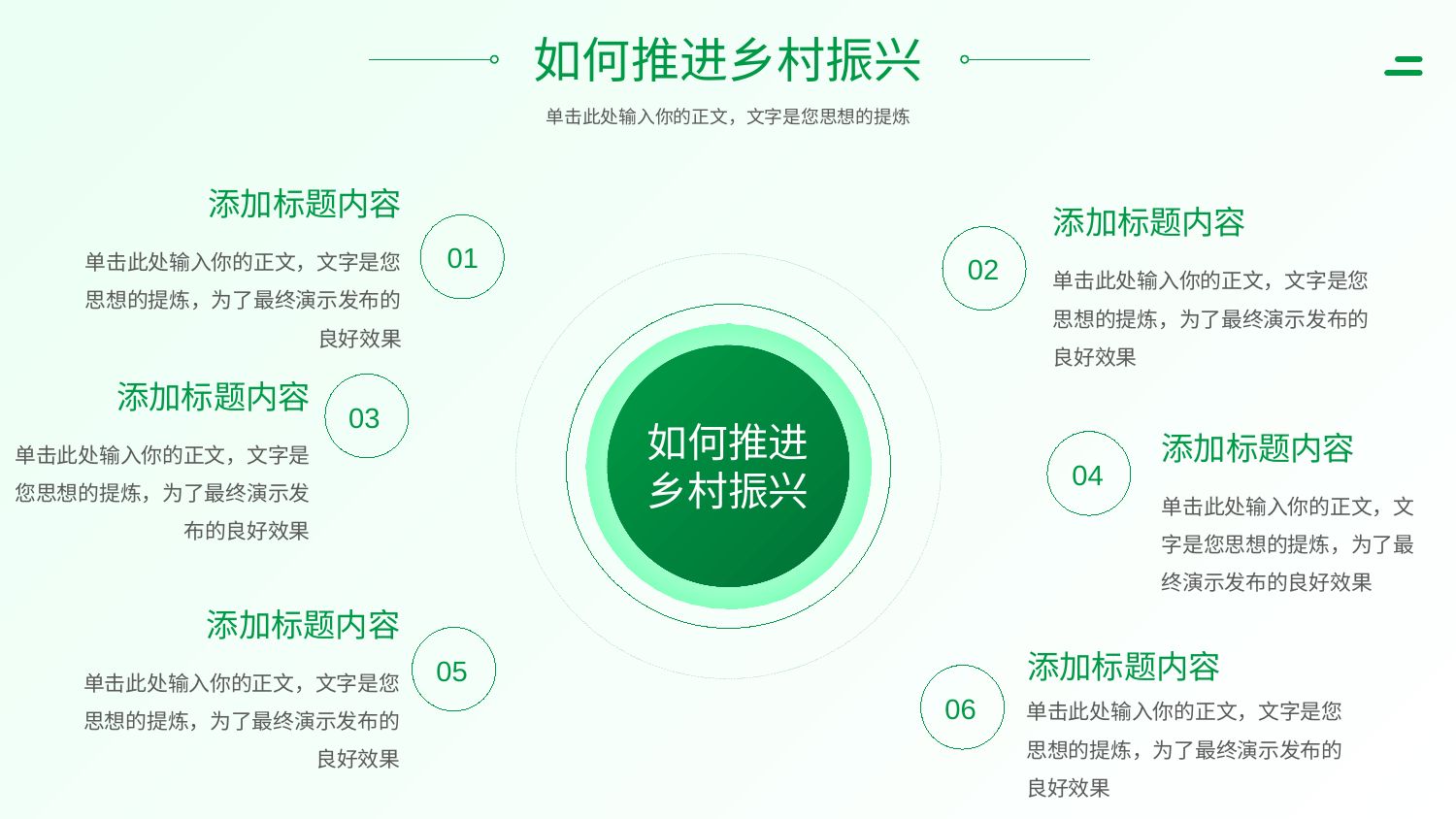

如何推进乡村振兴

单击此处输入你的正文，文字是您思想的提炼
添加标题内容
添加标题内容

单击此处输入你的正文，文字是您思想的提炼，为了最终演示发布的良好效果
01

02

单击此处输入你的正文，文字是您思想的提炼，为了最终演示发布的良好效果

添加标题内容

03
如何推进
乡村振兴

添加标题内容
单击此处输入你的正文，文字是您思想的提炼，为了最终演示发布的良好效果

04
单击此处输入你的正文，文字是您思想的提炼，为了最终演示发布的良好效果

添加标题内容

添加标题内容
05
单击此处输入你的正文，文字是您思想的提炼，为了最终演示发布的良好效果

单击此处输入你的正文，文字是您思想的提炼，为了最终演示发布的良好效果
06